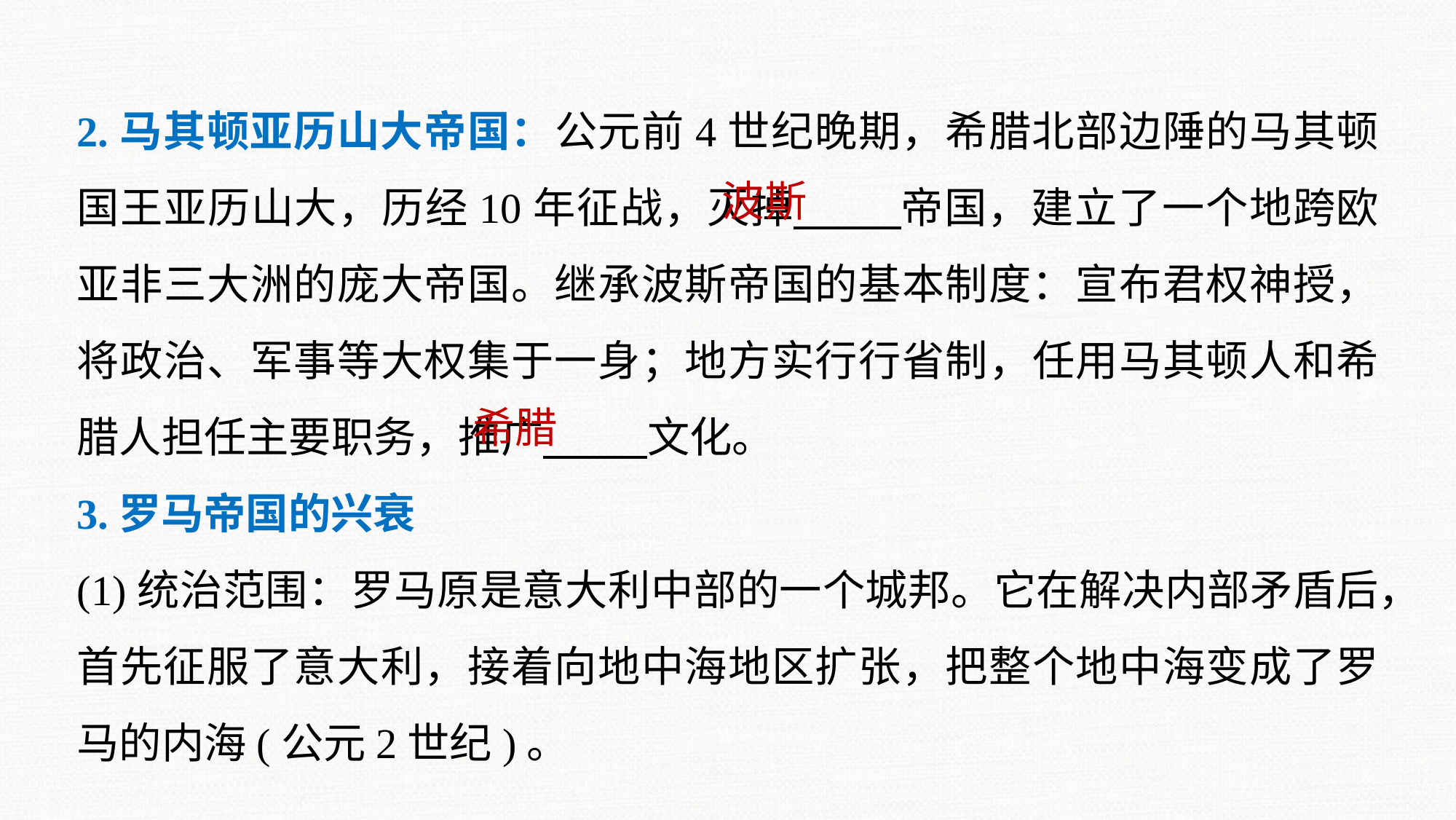

2.马其顿亚历山大帝国：公元前4世纪晚期，希腊北部边陲的马其顿国王亚历山大，历经10年征战，灭掉          帝国，建立了一个地跨欧亚非三大洲的庞大帝国。继承波斯帝国的基本制度：宣布君权神授，将政治、军事等大权集于一身；地方实行行省制，任用马其顿人和希腊人担任主要职务，推广           文化。
3.罗马帝国的兴衰
(1)统治范围：罗马原是意大利中部的一个城邦。它在解决内部矛盾后，首先征服了意大利，接着向地中海地区扩张，把整个地中海变成了罗马的内海(公元2世纪)。
波斯
希腊